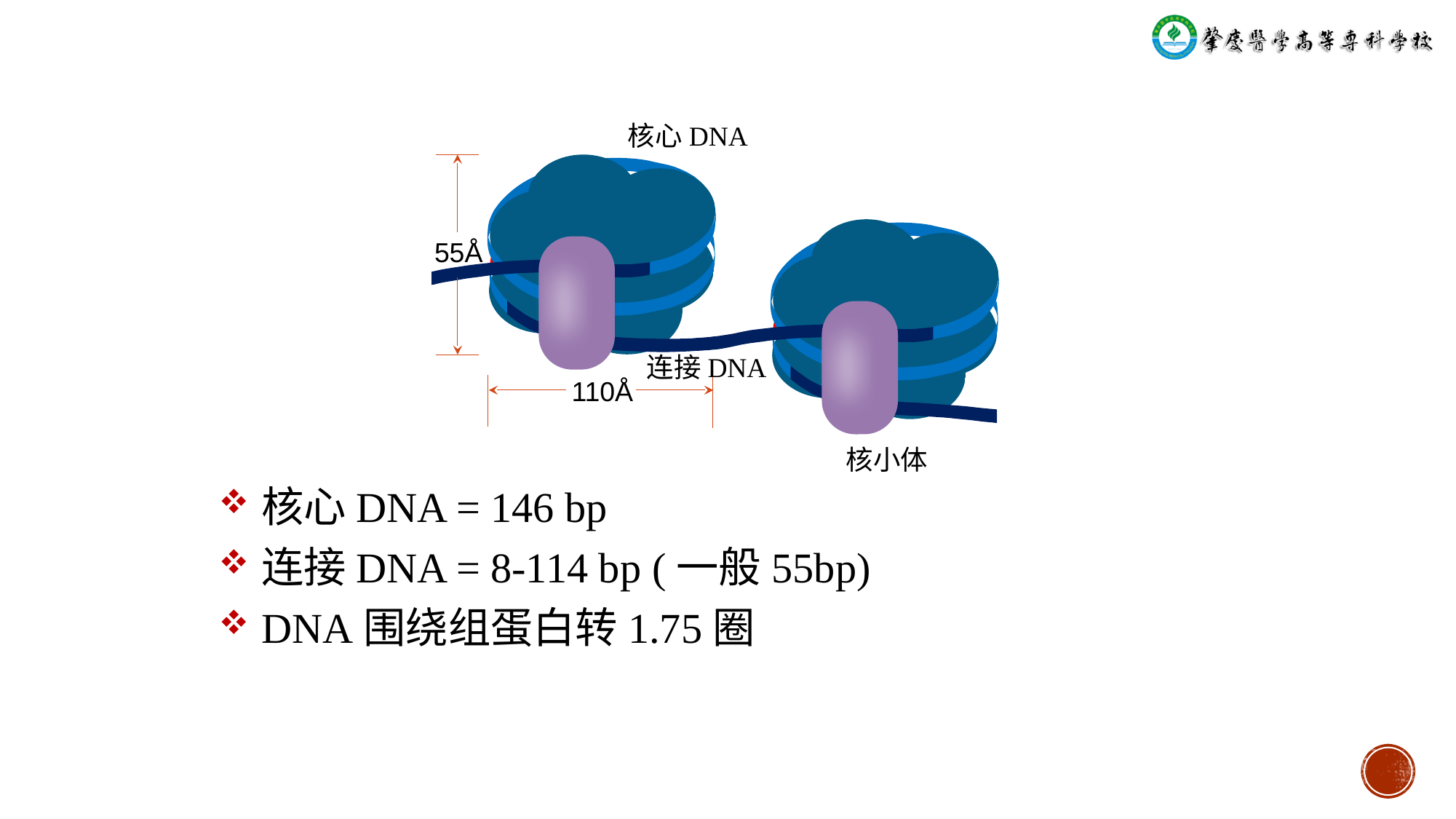

核心DNA

55Å

连接DNA

110Å
核小体
核心DNA = 146 bp
连接DNA = 8-114 bp (一般55bp)
DNA围绕组蛋白转1.75圈